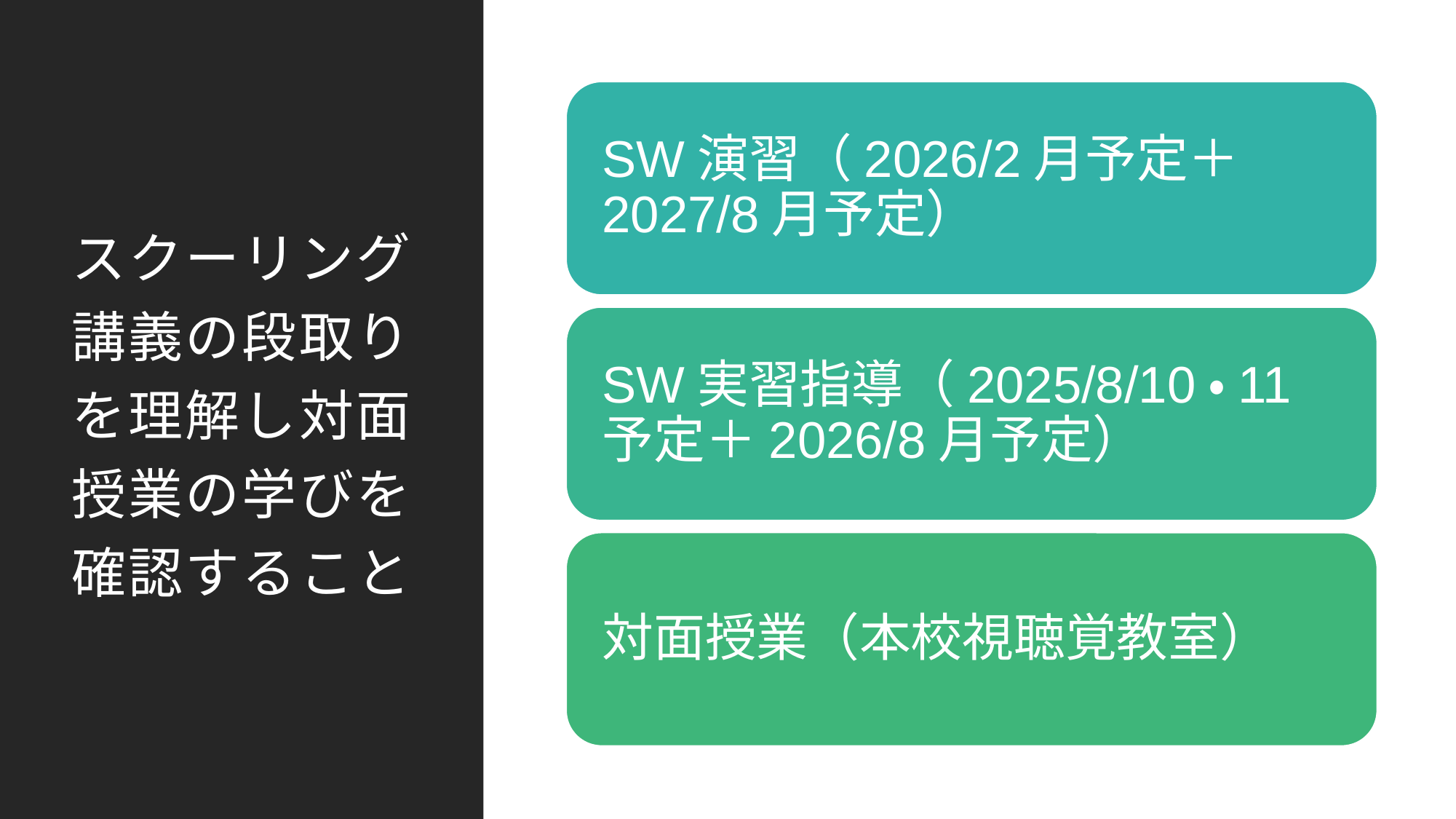

# スクーリング講義の段取りを理解し対面授業の学びを確認すること
SW演習（2026/2月予定＋2027/8月予定）
SW実習指導（2025/8/10・11予定＋2026/8月予定）
対面授業（本校視聴覚教室）